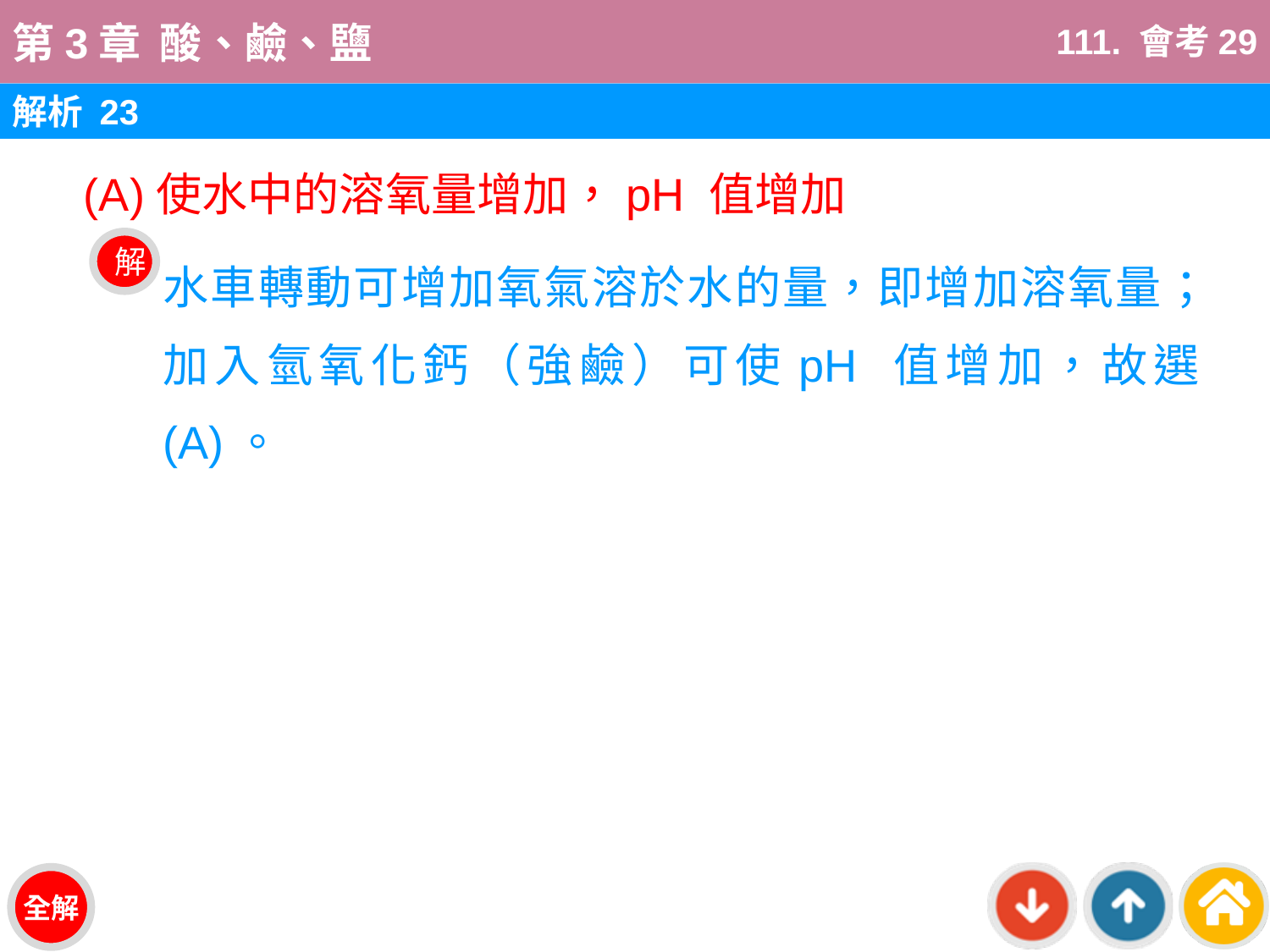

111. 會考29
解析 23
(A)使水中的溶氧量增加，pH 值增加
水車轉動可增加氧氣溶於水的量，即增加溶氧量；加入氫氧化鈣（強鹼）可使pH 值增加，故選(A)。
解
全解